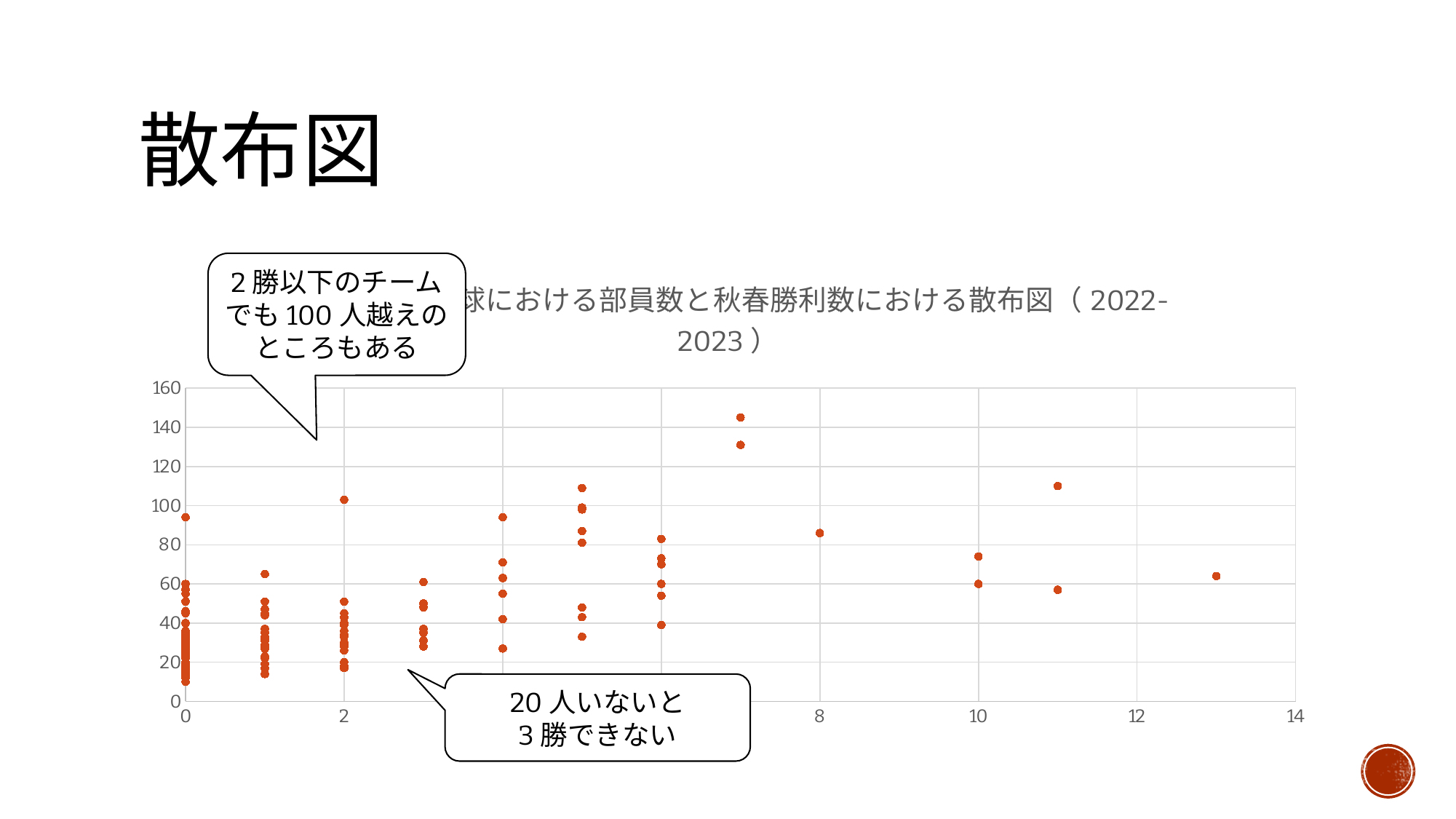

# 散布図

### Chart: 大阪府高校野球における部員数と秋春勝利数における散布図（2022-2023）

| Category | 部員数 |
|---|---|
2勝以下のチームでも100人越えのところもある
20人いないと
3勝できない